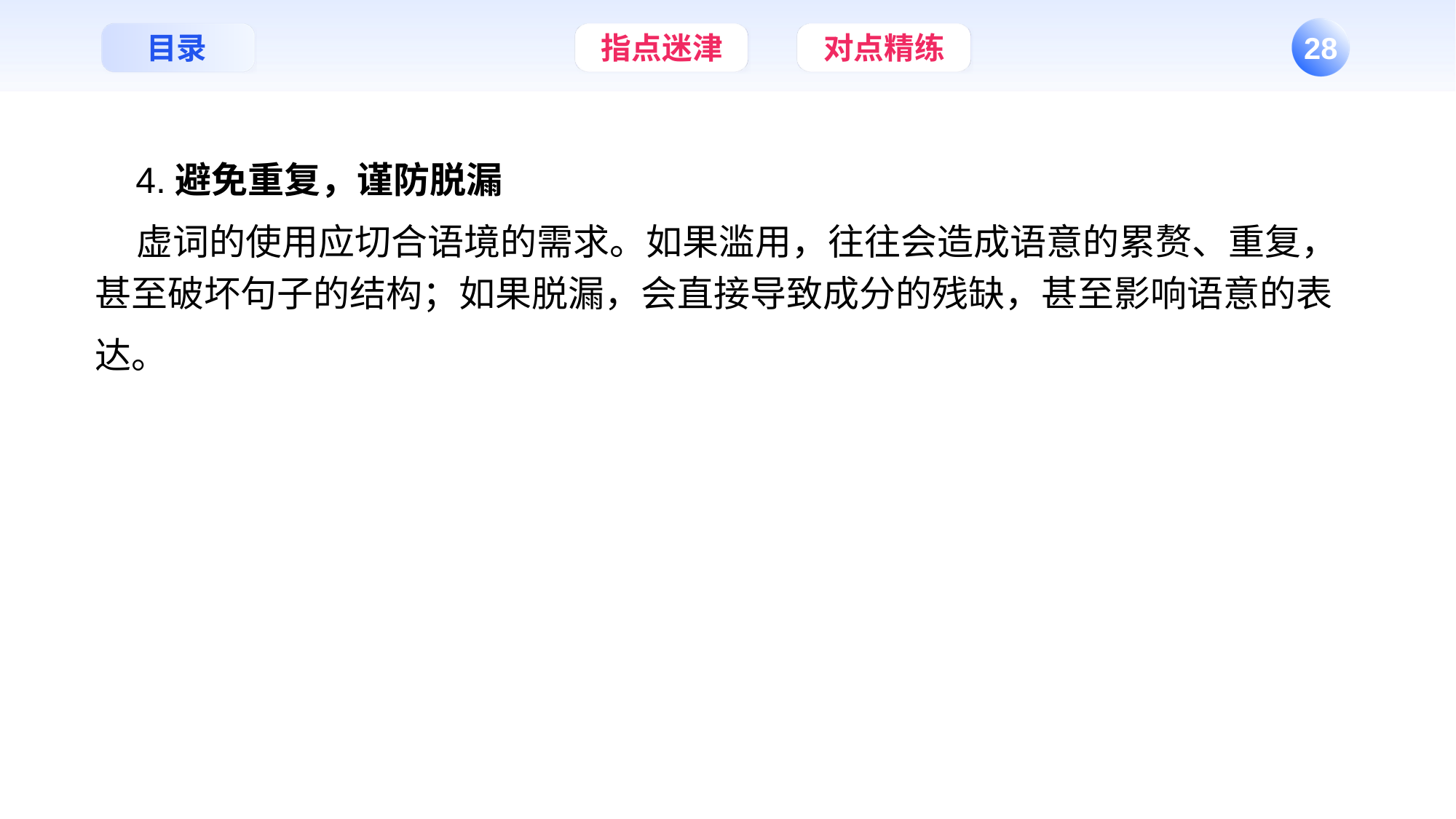

4.避免重复，谨防脱漏
    虚词的使用应切合语境的需求。如果滥用，往往会造成语意的累赘、重复，甚至破坏句子的结构；如果脱漏，会直接导致成分的残缺，甚至影响语意的表
达。